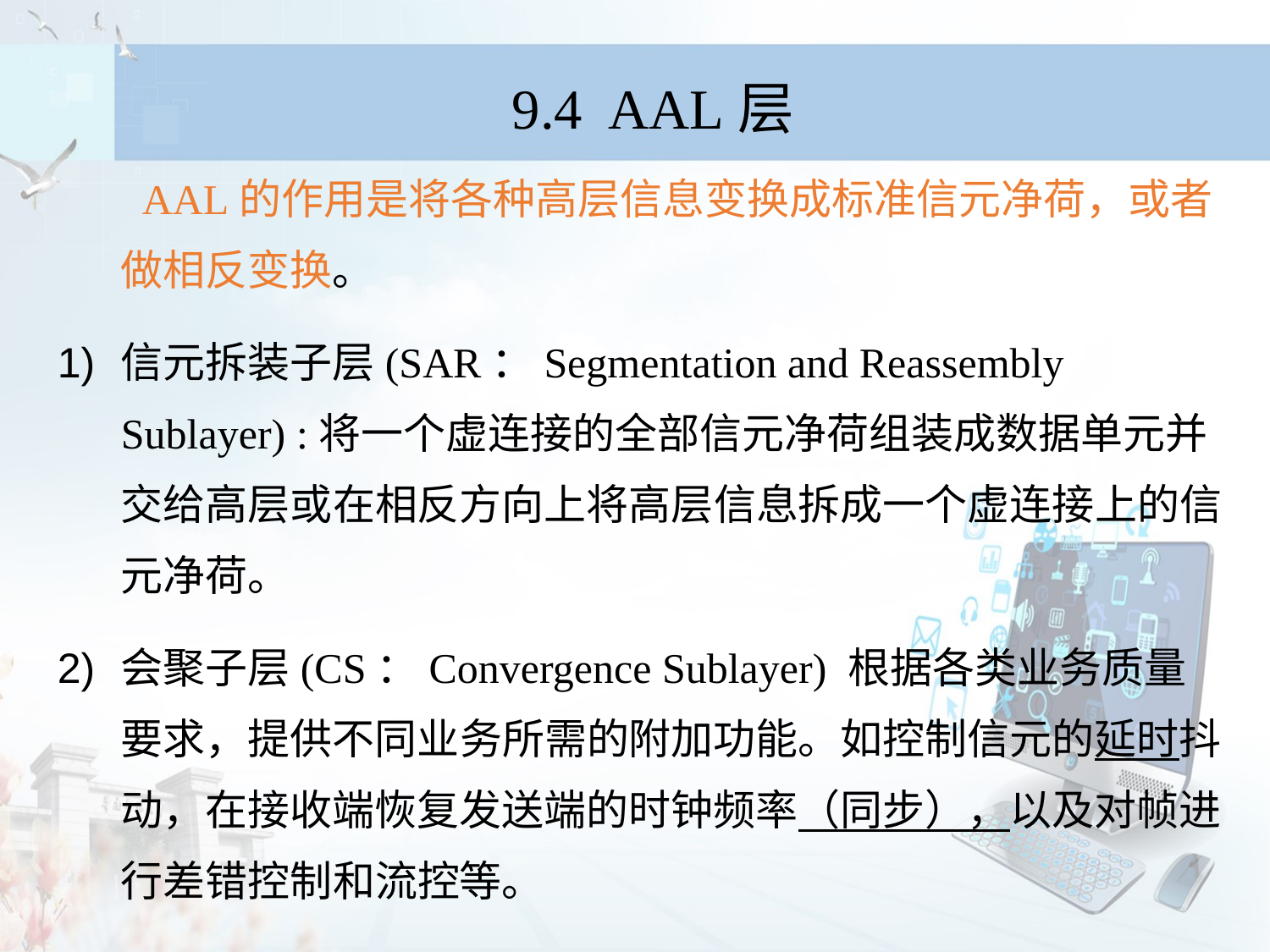

9.4  AAL层
        AAL的作用是将各种高层信息变换成标准信元净荷，或者做相反变换。
信元拆装子层(SAR：Segmentation and Reassembly Sublayer) :将一个虚连接的全部信元净荷组装成数据单元并交给高层或在相反方向上将高层信息拆成一个虚连接上的信元净荷。
会聚子层(CS：Convergence Sublayer) 根据各类业务质量要求，提供不同业务所需的附加功能。如控制信元的延时抖动，在接收端恢复发送端的时钟频率（同步），以及对帧进行差错控制和流控等。